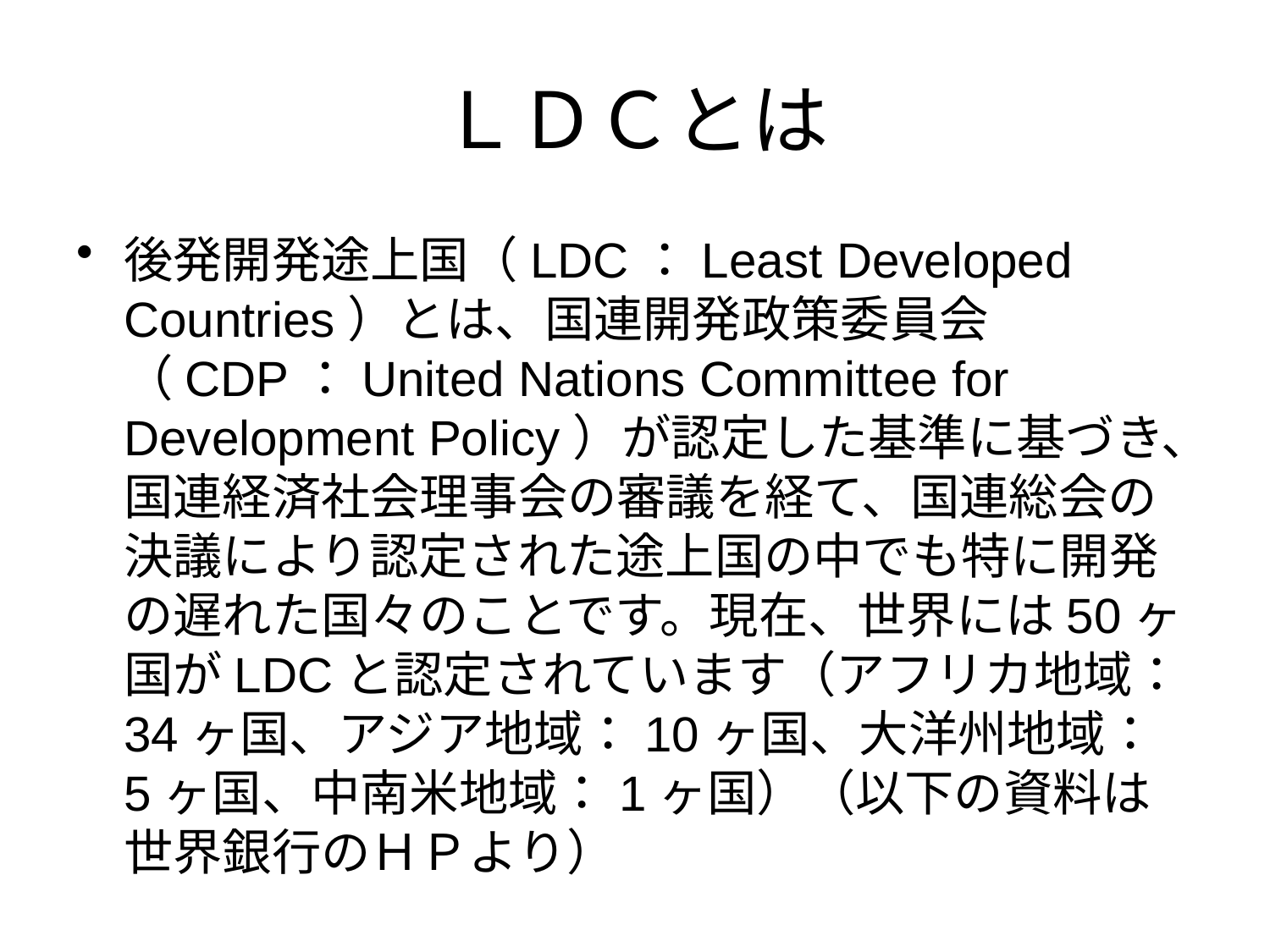

# ＬＤＣとは
後発開発途上国（LDC：Least Developed Countries）とは、国連開発政策委員会（CDP：United Nations Committee for Development Policy）が認定した基準に基づき、国連経済社会理事会の審議を経て、国連総会の決議により認定された途上国の中でも特に開発の遅れた国々のことです。現在、世界には50ヶ国がLDCと認定されています（アフリカ地域：34ヶ国、アジア地域：10ヶ国、大洋州地域：5ヶ国、中南米地域：1ヶ国）（以下の資料は世界銀行のＨＰより）